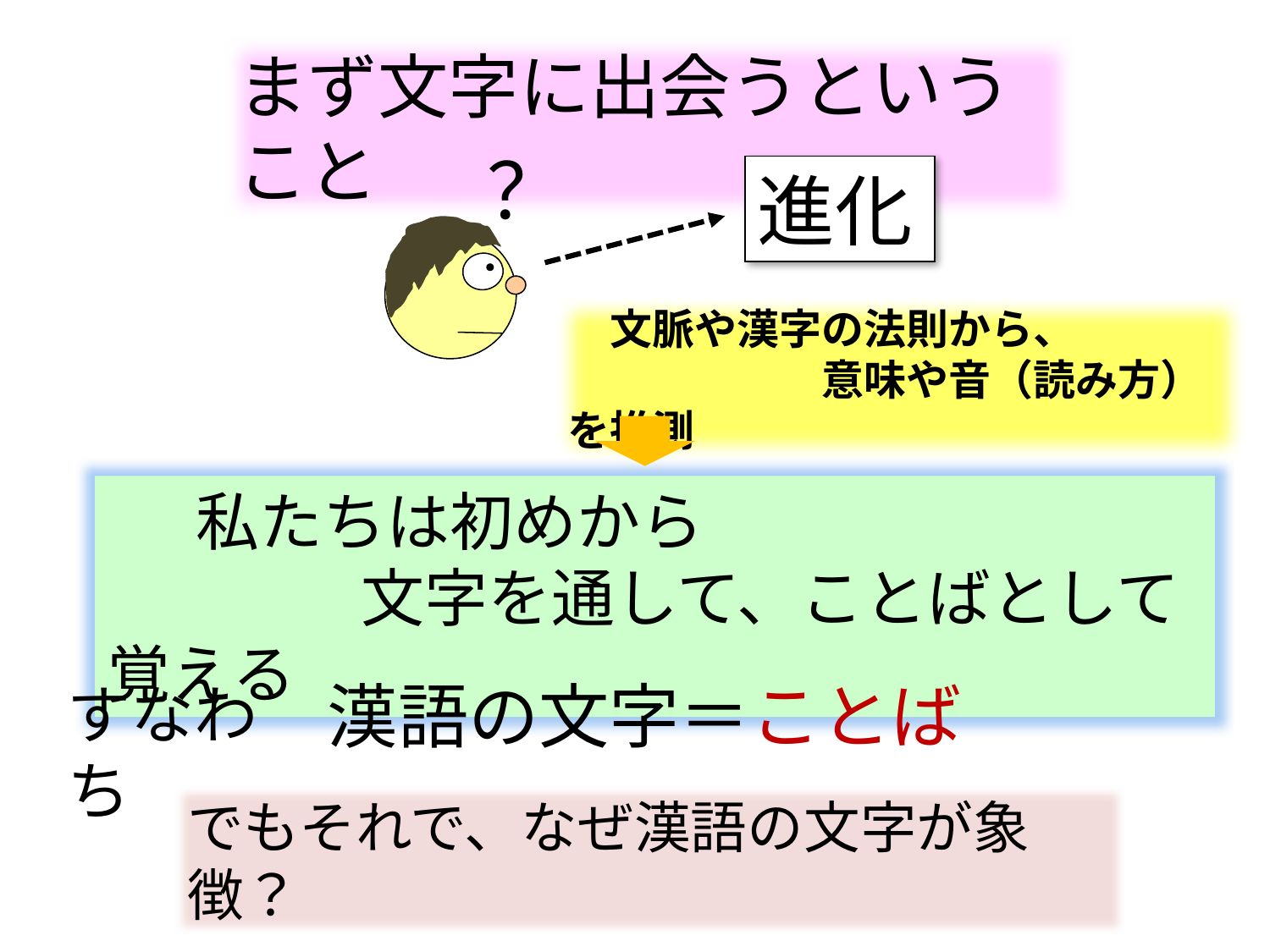

まず文字に出会うということ
？
進化

　文脈や漢字の法則から、
　　　　　　意味や音（読み方）を推測

　　私たちは初めから
　　　　文字を通して、ことばとして覚える
漢語の文字＝ことば
すなわち
でもそれで、なぜ漢語の文字が象徴？